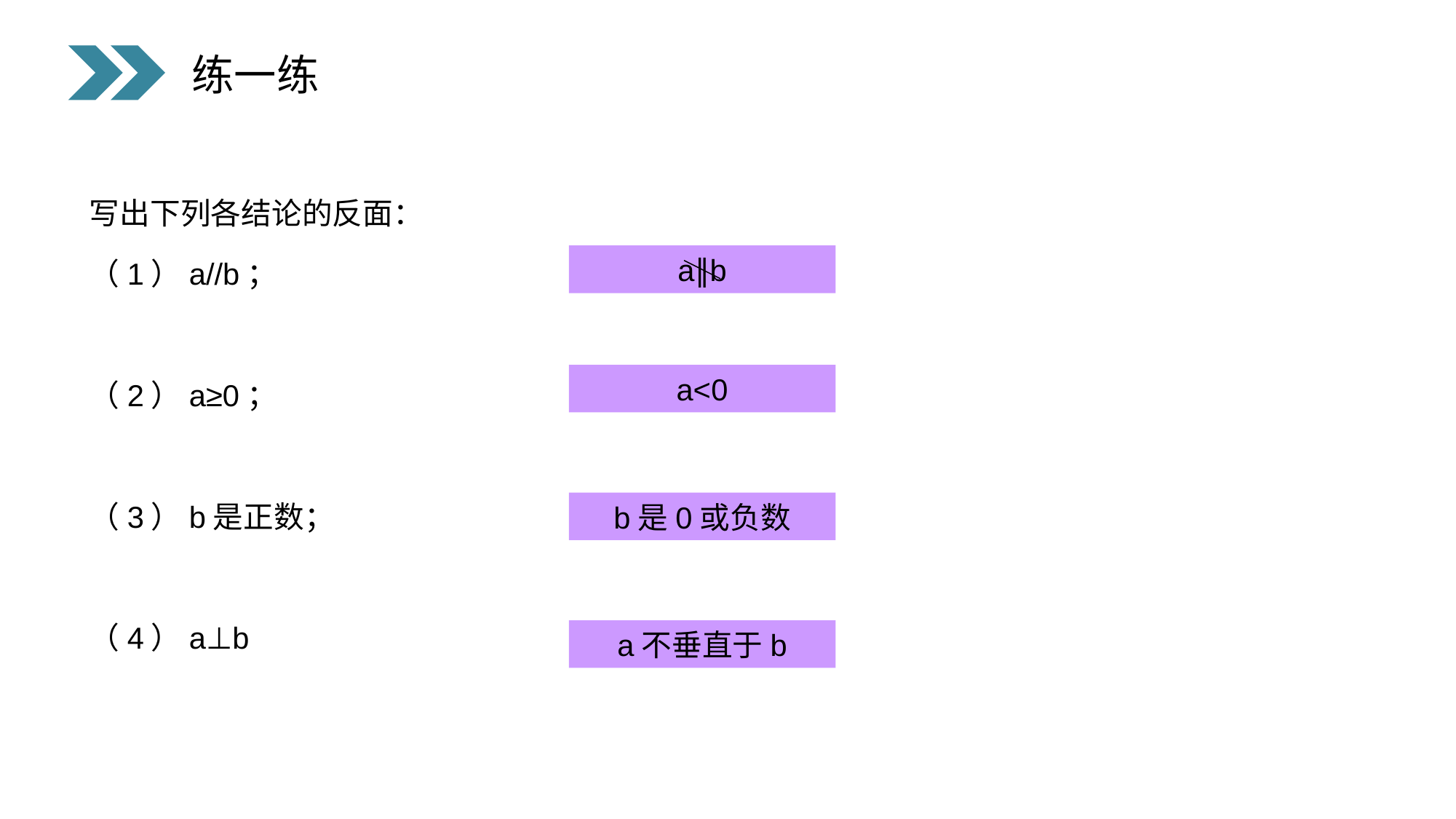

练一练
写出下列各结论的反面：
（1）a//b；

（2）a≥0；

（3）b是正数；

（4）a⊥b
a∥b

a<0
b是0或负数
a不垂直于b